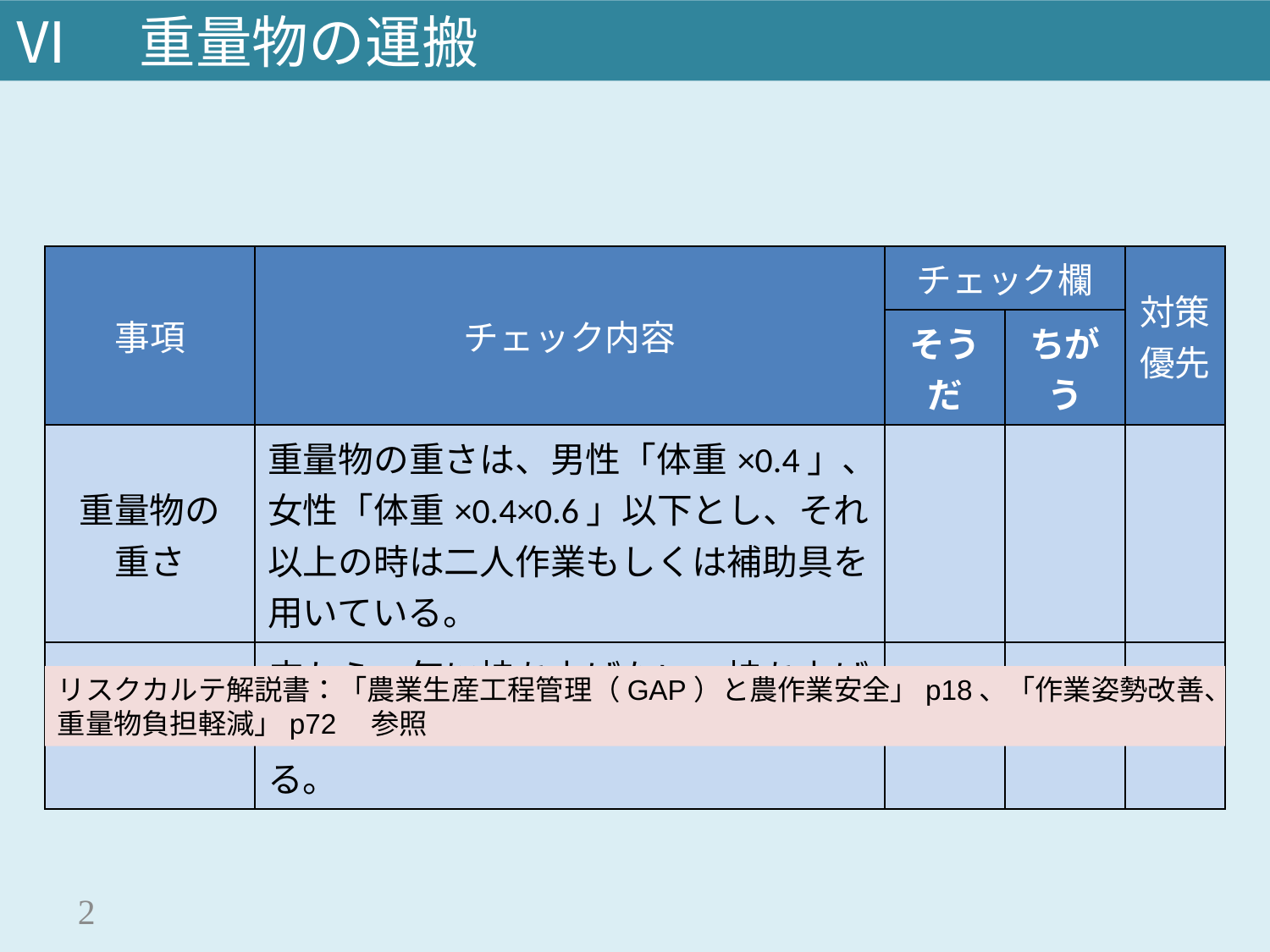

Ⅵ　重量物の運搬
| 事項 | チェック内容 | チェック欄 |  | 対策 優先 |
| --- | --- | --- | --- | --- |
|  |  | そうだ | ちがう |  |
| 重量物の 重さ | 重量物の重さは、男性「体重×0.4」、女性「体重×0.4×0.6」以下とし、それ以上の時は二人作業もしくは補助具を用いている。 |  |  |  |
| 運搬の姿勢 | 床から一気に持ち上げない、持ち上げるときは腰に負担のない工夫をしている。 |  |  |  |
リスクカルテ解説書：「農業生産工程管理（GAP）と農作業安全」p18、「作業姿勢改善、重量物負担軽減」p72　参照
2